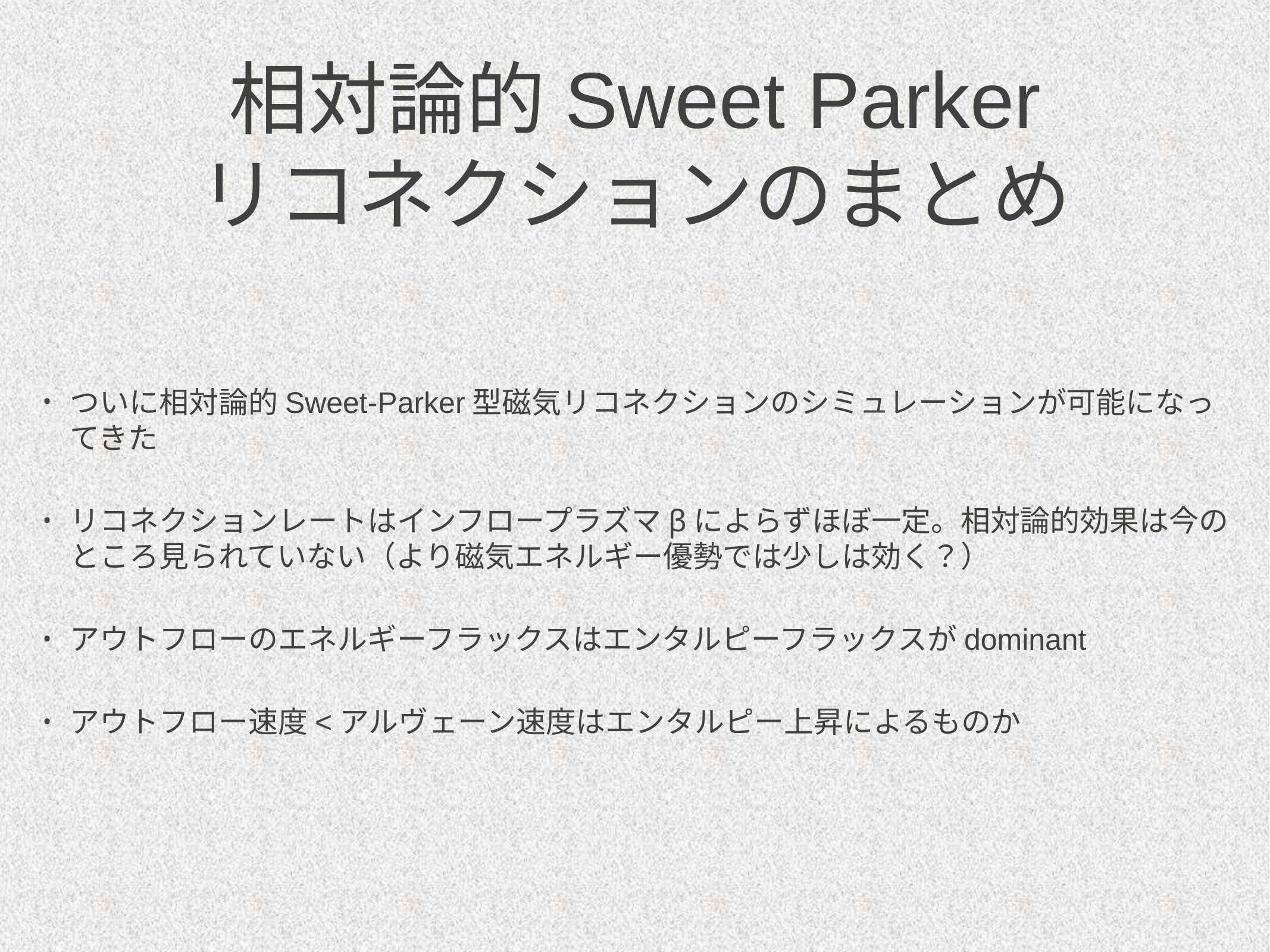

# 相対論的Sweet Parker リコネクションのまとめ
ついに相対論的Sweet-Parker型磁気リコネクションのシミュレーションが可能になってきた
リコネクションレートはインフロープラズマβによらずほぼ一定。相対論的効果は今のところ見られていない（より磁気エネルギー優勢では少しは効く？）
アウトフローのエネルギーフラックスはエンタルピーフラックスがdominant
アウトフロー速度<アルヴェーン速度はエンタルピー上昇によるものか